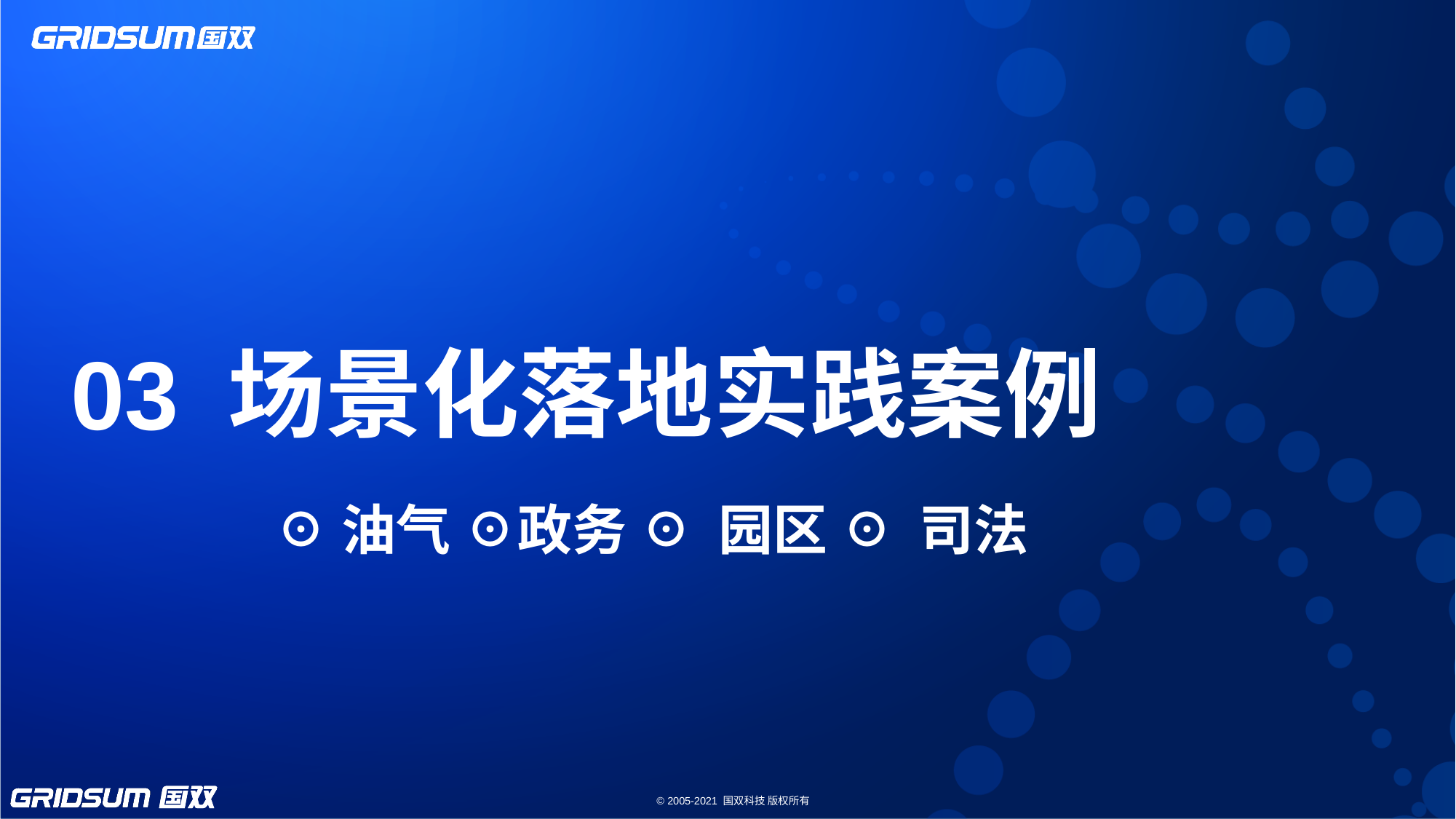

03 场景化落地实践案例
☉油气 ☉政务 ☉  园区 ☉  司法